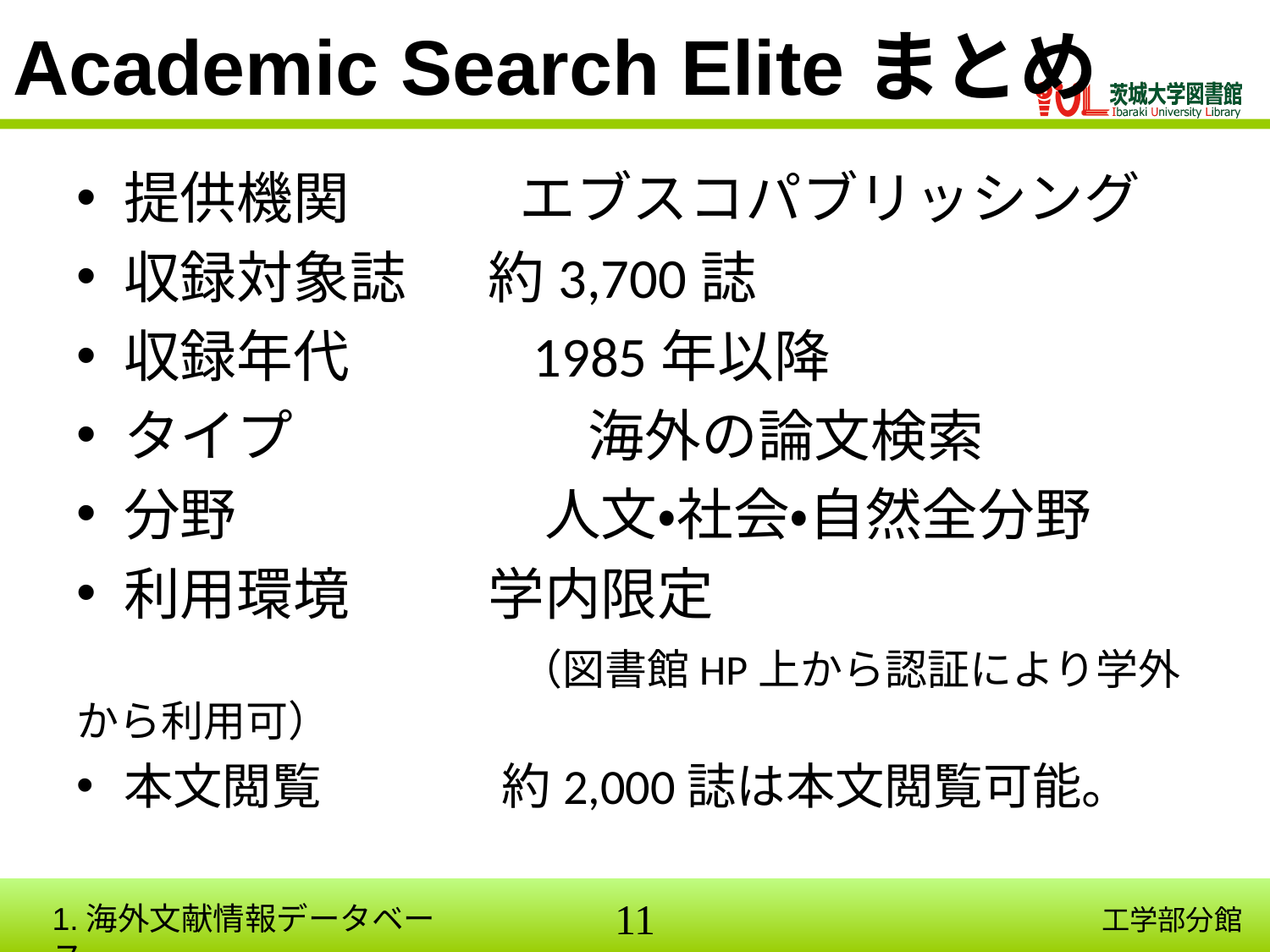

# Academic Search Eliteまとめ
提供機関　　　エブスコパブリッシング
収録対象誌　  約3,700誌
収録年代　　　1985年以降
タイプ　　　　　 海外の論文検索
分野　　　　　  人文・社会・自然全分野
利用環境　　  学内限定
　　　　　　　　　（図書館HP上から認証により学外から利用可）
本文閲覧　　　   約2,000誌は本文閲覧可能。
1.海外文献情報データベース